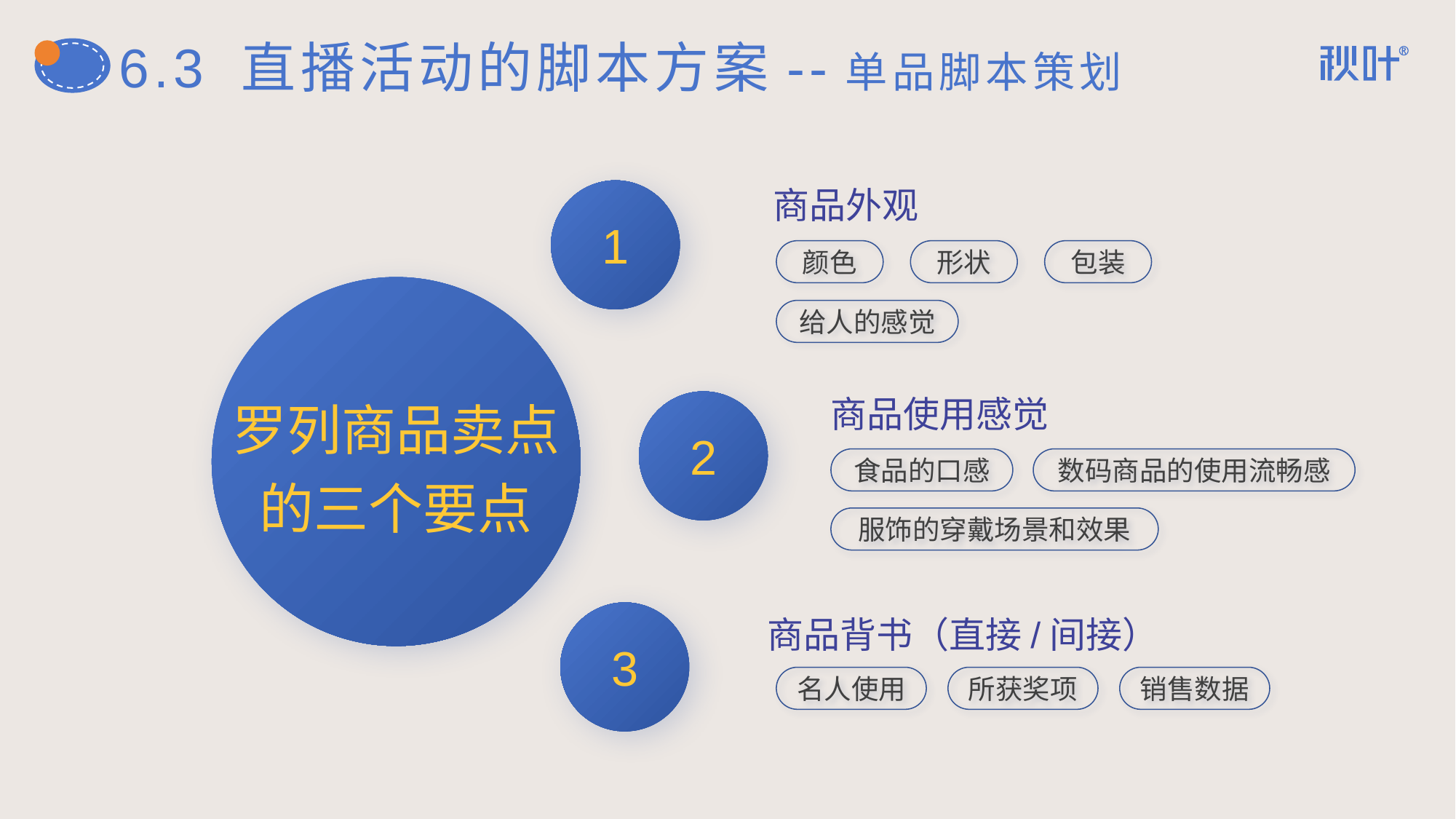

# 6.3 直播活动的脚本方案--单品脚本策划

1
商品外观

罗列商品卖点
的三个要点
2
商品使用感觉

3
商品背书（直接/间接）
颜色
形状
包装
给人的感觉
食品的口感
数码商品的使用流畅感
服饰的穿戴场景和效果
名人使用
所获奖项
销售数据